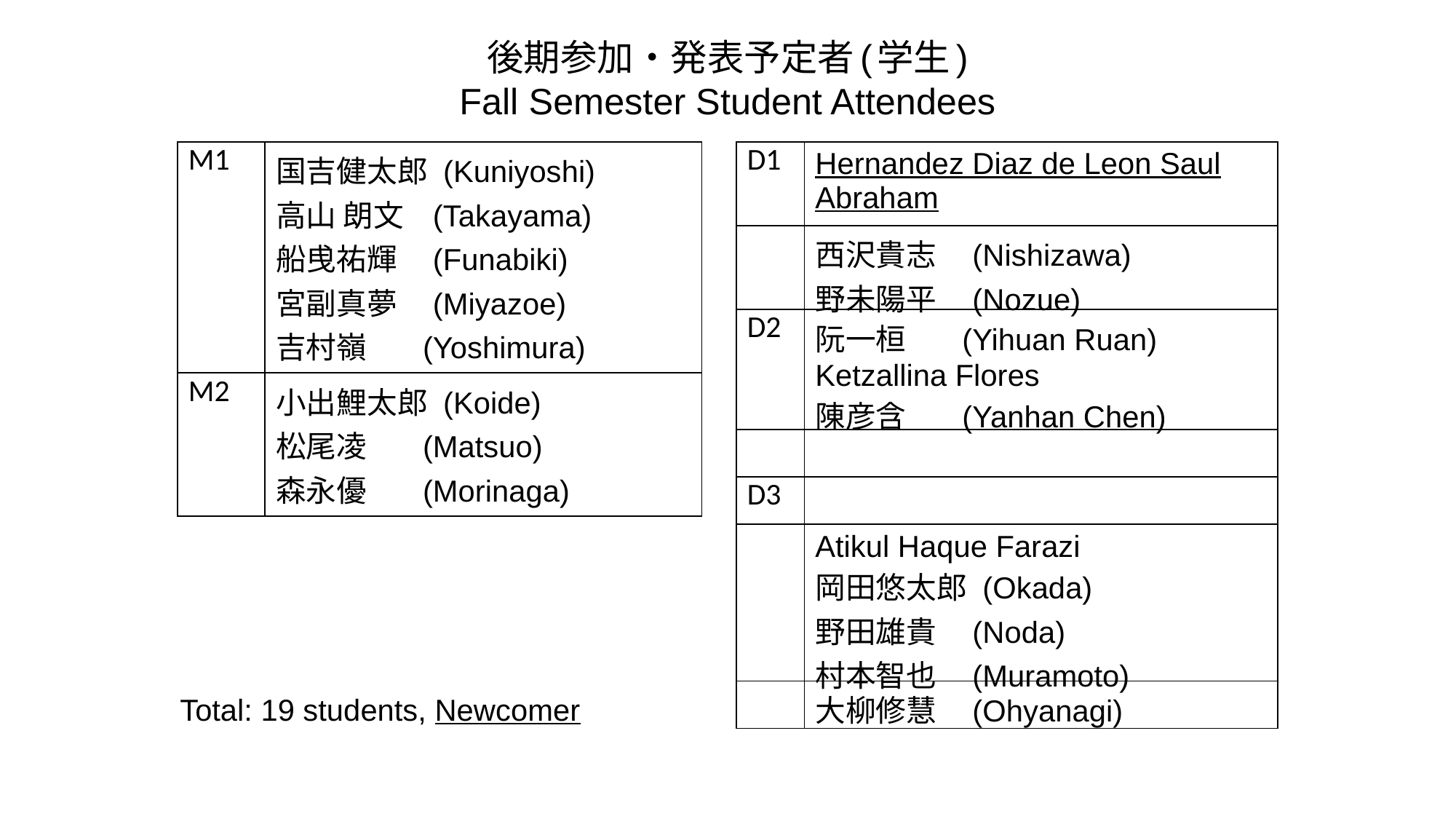

後期参加・発表予定者(学生)
Fall Semester Student Attendees
| M1 | 国吉健太郎 (Kuniyoshi) 高山 朗文 (Takayama) 船曵祐輝 (Funabiki) 宮副真夢 (Miyazoe) 吉村嶺 (Yoshimura) |
| --- | --- |
| M2 | 小出鯉太郎 (Koide) 松尾凌 (Matsuo) 森永優 (Morinaga) |
| D1 | Hernandez Diaz de Leon Saul Abraham |
| --- | --- |
|  | 西沢貴志 (Nishizawa) 野未陽平 (Nozue) |
| D2 | 阮一桓 (Yihuan Ruan) Ketzallina Flores 陳彦含 (Yanhan Chen) |
|  |  |
| D3 |  |
|  | Atikul Haque Farazi 岡田悠太郎 (Okada) 野田雄貴 (Noda) 村本智也 (Muramoto) |
|  | 大柳修慧 (Ohyanagi) |
Total: 19 students, Newcomer